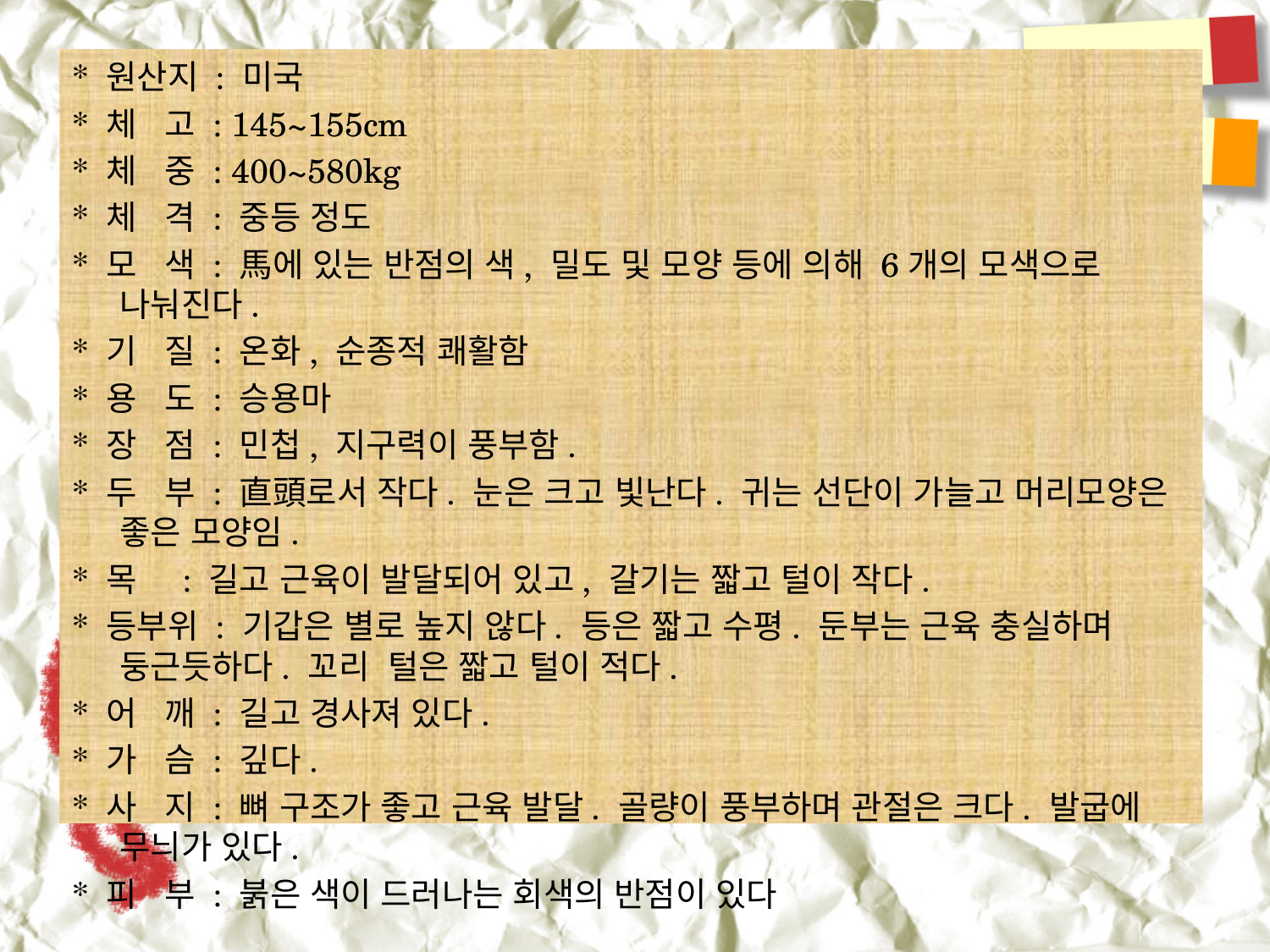

* 원산지 : 미국
* 체   고 : 145~155cm
* 체   중 : 400~580kg
* 체   격 : 중등 정도
* 모   색 : 馬에 있는 반점의 색, 밀도 및 모양 등에 의해 6개의 모색으로 나눠진다.
* 기   질 : 온화, 순종적 쾌활함
* 용   도 : 승용마
* 장   점 : 민첩, 지구력이 풍부함.
* 두   부 : 直頭로서 작다. 눈은 크고 빛난다. 귀는 선단이 가늘고 머리모양은 좋은 모양임.
* 목    : 길고 근육이 발달되어 있고, 갈기는 짧고 털이 작다.
* 등부위 : 기갑은 별로 높지 않다. 등은 짧고 수평. 둔부는 근육 충실하며 둥근듯하다. 꼬리  털은 짧고 털이 적다.
* 어   깨 : 길고 경사져 있다.
* 가   슴 : 깊다.
* 사   지 : 뼈 구조가 좋고 근육 발달. 골량이 풍부하며 관절은 크다. 발굽에 무늬가 있다.
* 피   부 : 붉은 색이 드러나는 회색의 반점이 있다